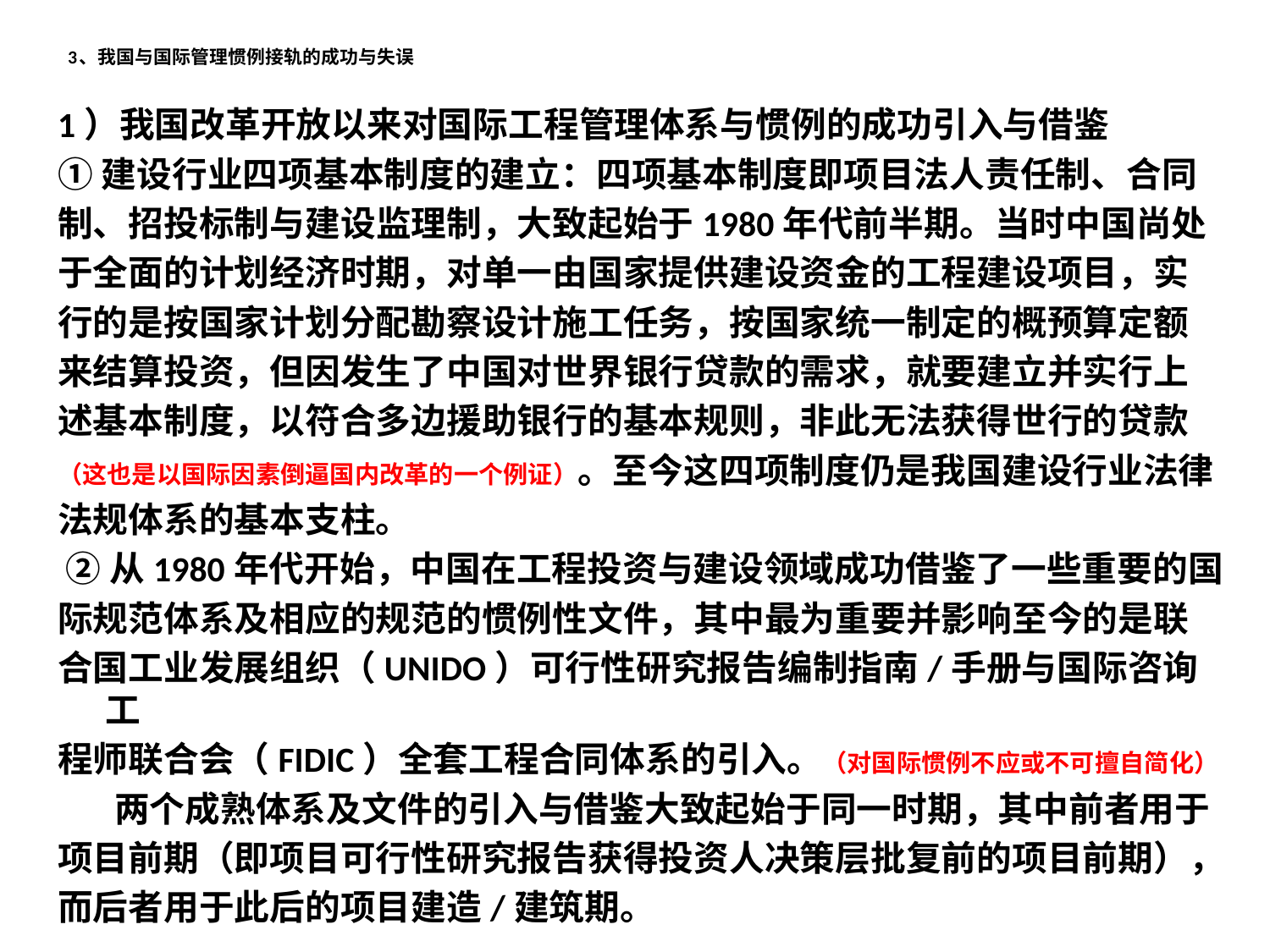

# 3、我国与国际管理惯例接轨的成功与失误
1）我国改革开放以来对国际工程管理体系与惯例的成功引入与借鉴
①建设行业四项基本制度的建立：四项基本制度即项目法人责任制、合同
制、招投标制与建设监理制，大致起始于1980年代前半期。当时中国尚处
于全面的计划经济时期，对单一由国家提供建设资金的工程建设项目，实
行的是按国家计划分配勘察设计施工任务，按国家统一制定的概预算定额
来结算投资，但因发生了中国对世界银行贷款的需求，就要建立并实行上
述基本制度，以符合多边援助银行的基本规则，非此无法获得世行的贷款
（这也是以国际因素倒逼国内改革的一个例证）。至今这四项制度仍是我国建设行业法律
法规体系的基本支柱。
 ②从1980年代开始，中国在工程投资与建设领域成功借鉴了一些重要的国
际规范体系及相应的规范的惯例性文件，其中最为重要并影响至今的是联
合国工业发展组织（UNIDO）可行性研究报告编制指南/手册与国际咨询工
程师联合会（FIDIC）全套工程合同体系的引入。（对国际惯例不应或不可擅自简化）
      两个成熟体系及文件的引入与借鉴大致起始于同一时期，其中前者用于
项目前期（即项目可行性研究报告获得投资人决策层批复前的项目前期），
而后者用于此后的项目建造/建筑期。